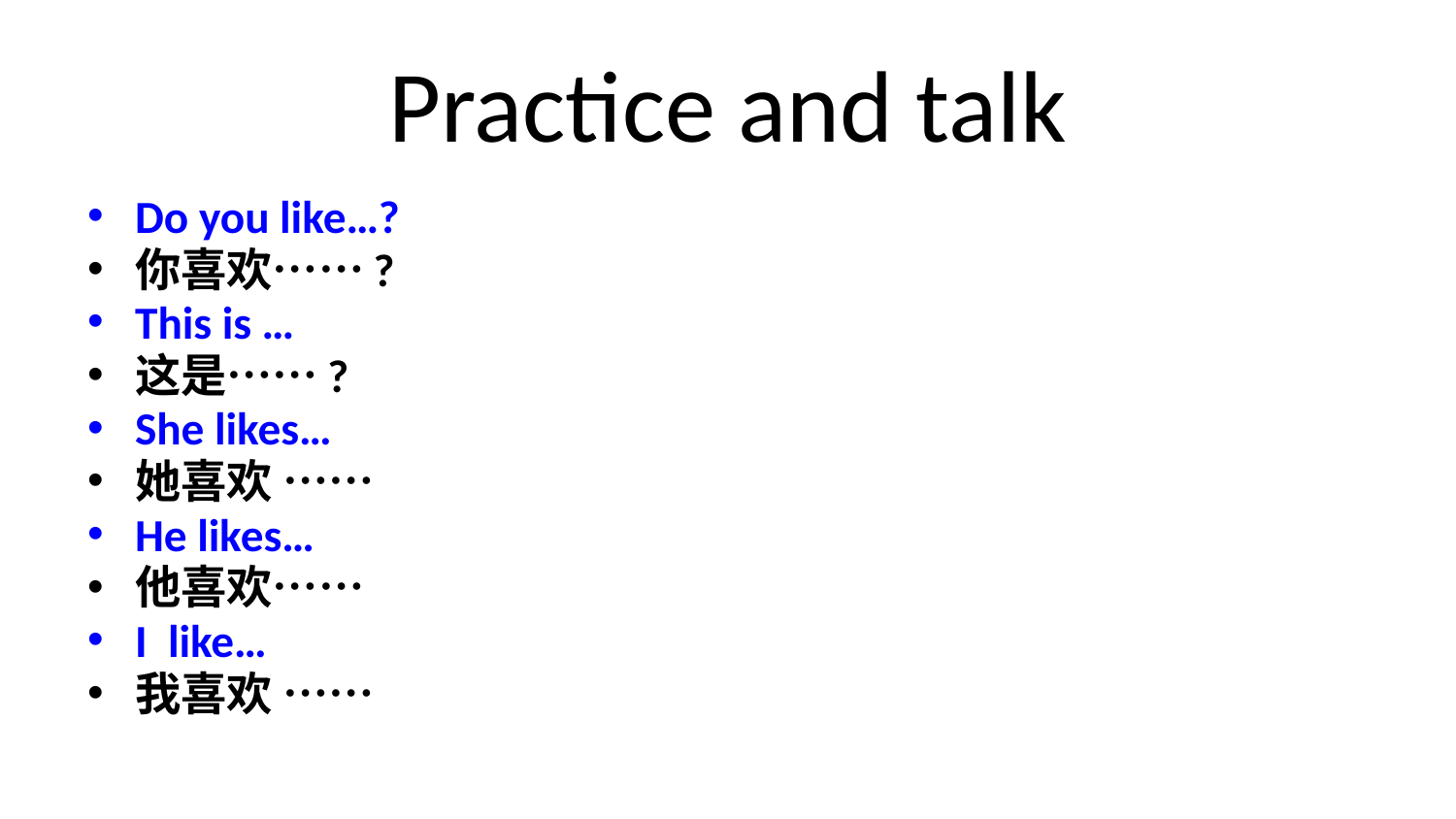

# Practice and talk
Do you like…?
你喜欢……?
This is …
这是……?
She likes…
她喜欢 ……
He likes…
他喜欢……
I  like…
我喜欢 ……